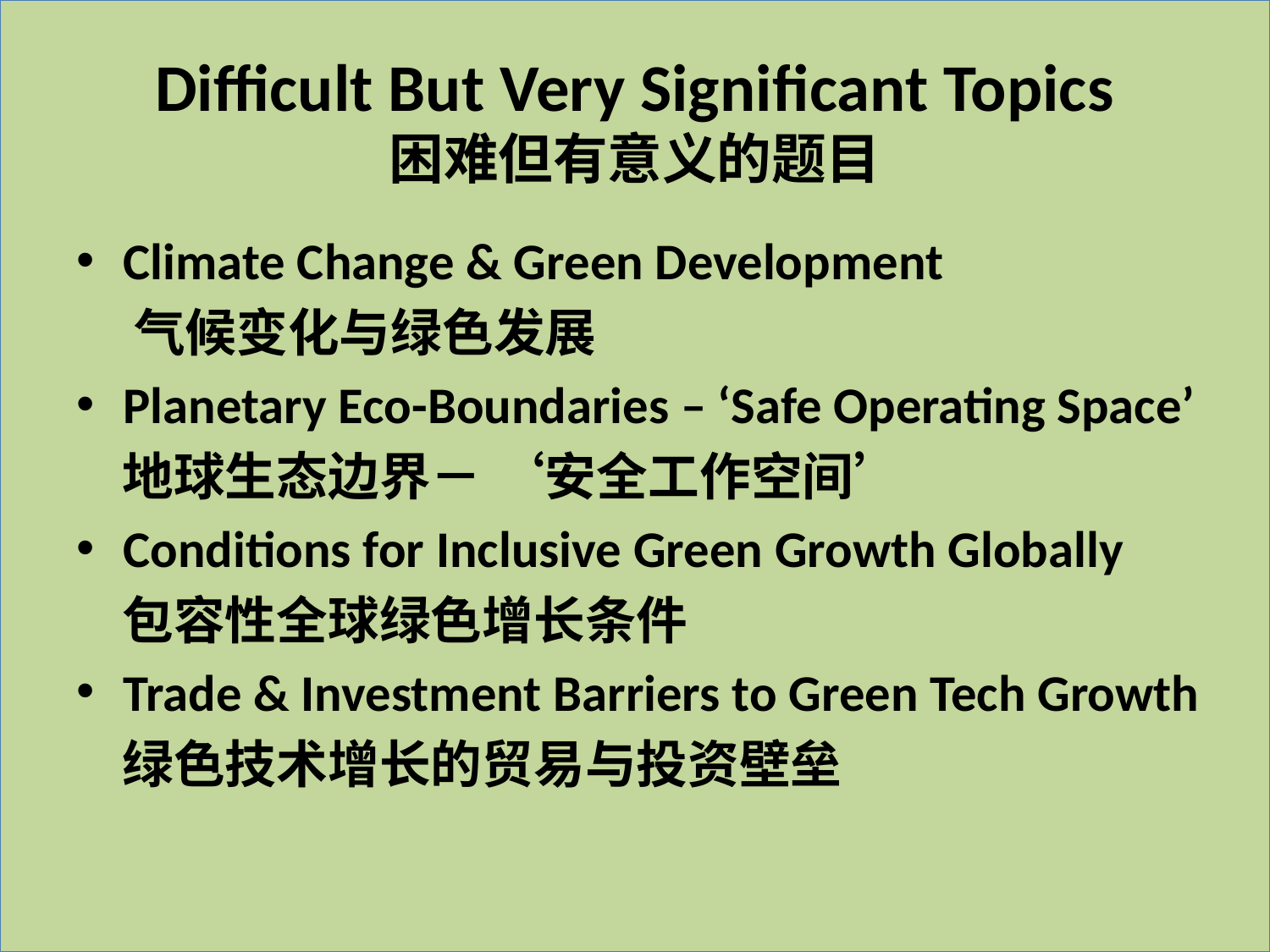

# Difficult But Very Significant Topics 困难但有意义的题目
Climate Change & Green Development
    气候变化与绿色发展
Planetary Eco-Boundaries – ‘Safe Operating Space’
   地球生态边界－ ‘安全工作空间’
Conditions for Inclusive Green Growth Globally
   包容性全球绿色增长条件
Trade & Investment Barriers to Green Tech Growth
   绿色技术增长的贸易与投资壁垒

25